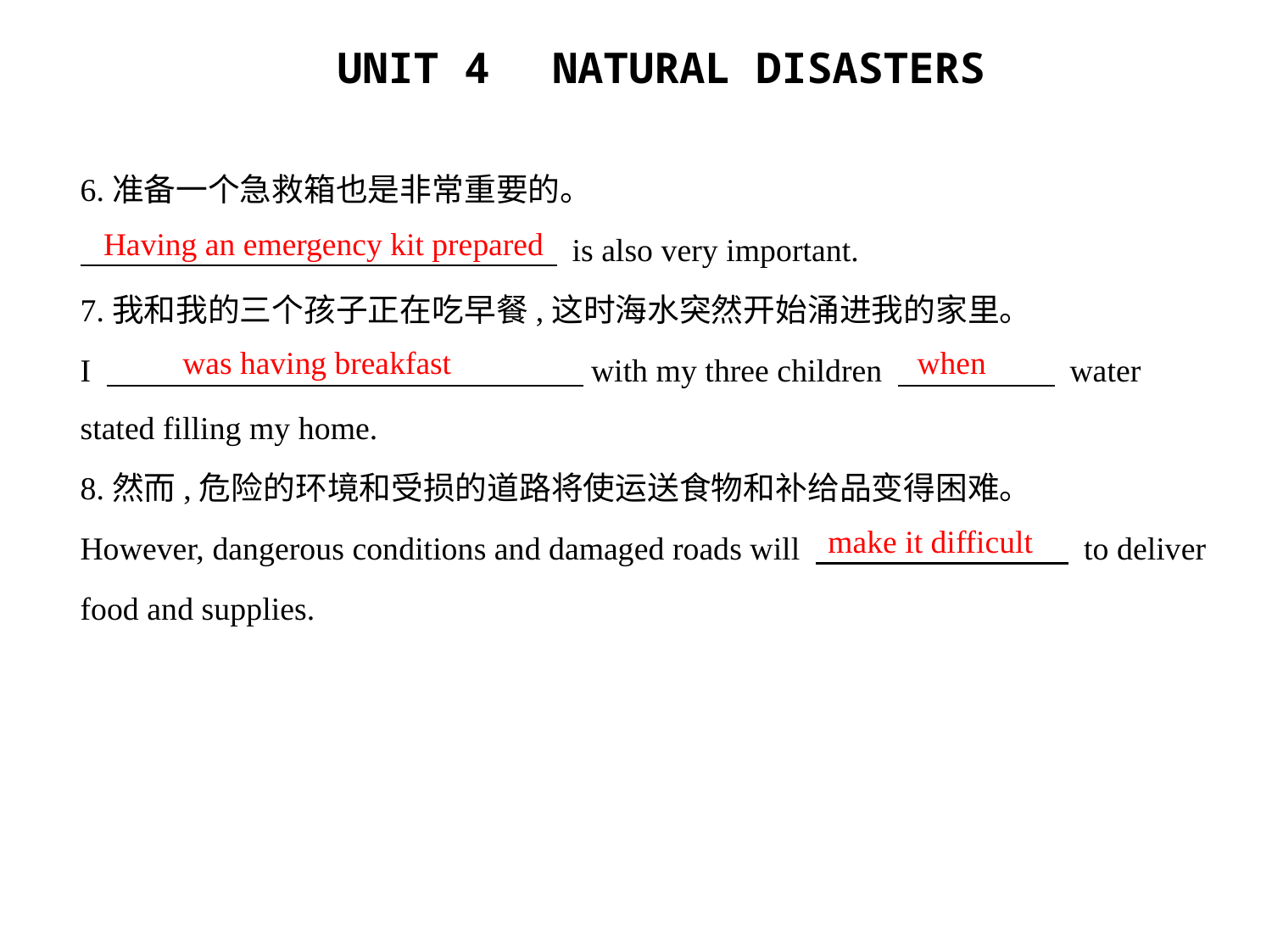

6.准备一个急救箱也是非常重要的。
　　　　　　　　　　　　　　     is also very important.
7.我和我的三个孩子正在吃早餐,这时海水突然开始涌进我的家里。
I 　　　　　　　　　　　　　　    with my three children 　　　　     water
stated filling my home.
8.然而,危险的环境和受损的道路将使运送食物和补给品变得困难。
However, dangerous conditions and damaged roads will 　　　　　　　     to deliver
food and supplies.
Having an emergency kit prepared
was having breakfast
when
make it difficult